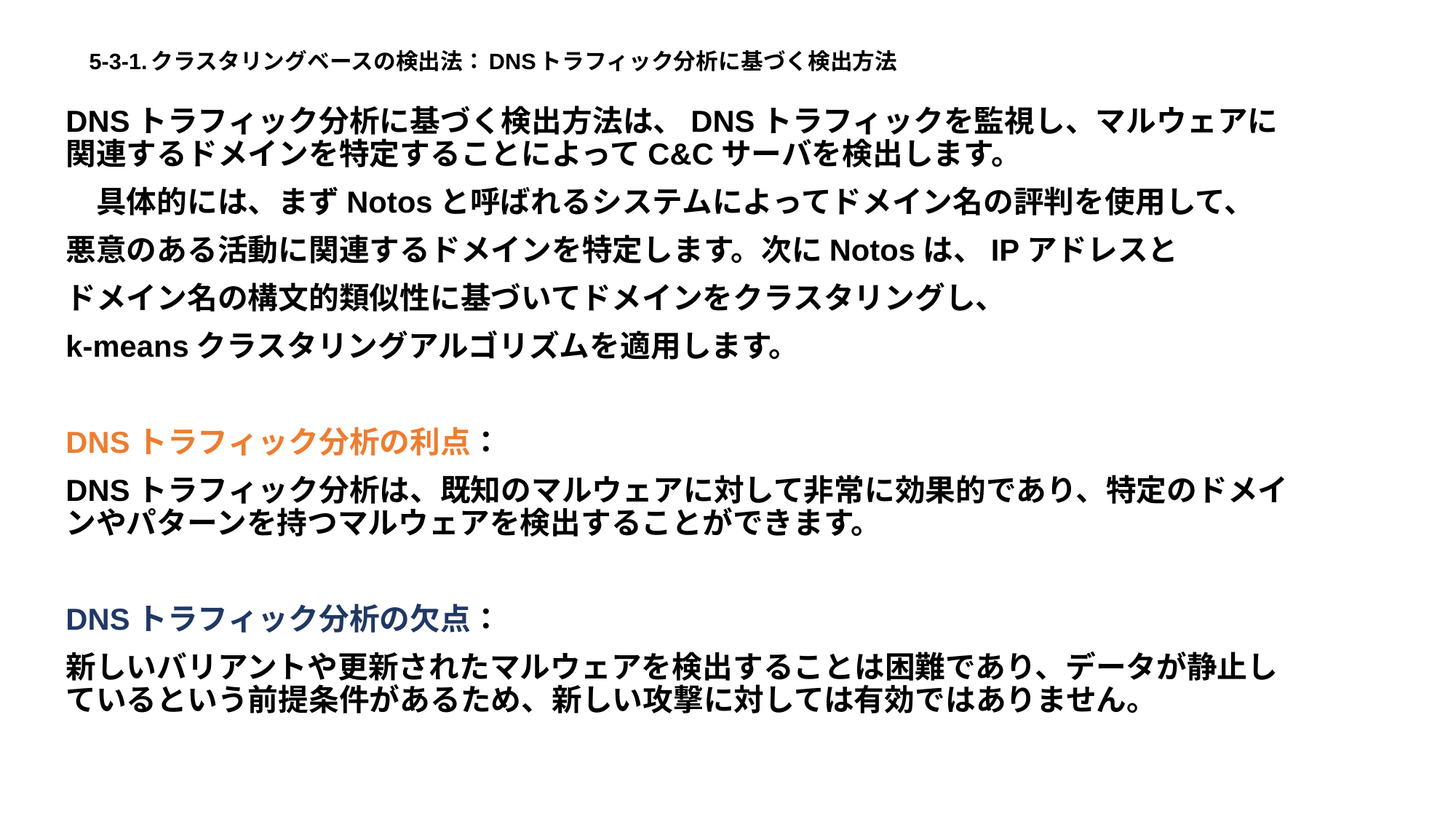

# 5-3-1.クラスタリングベースの検出法：DNSトラフィック分析に基づく検出方法
DNSトラフィック分析に基づく検出方法は、DNSトラフィックを監視し、マルウェアに関連するドメインを特定することによってC&Cサーバを検出します。
　具体的には、まずNotosと呼ばれるシステムによってドメイン名の評判を使用して、
悪意のある活動に関連するドメインを特定します。次にNotosは、IPアドレスと
ドメイン名の構文的類似性に基づいてドメインをクラスタリングし、
k-meansクラスタリングアルゴリズムを適用します。

DNSトラフィック分析の利点：
DNSトラフィック分析は、既知のマルウェアに対して非常に効果的であり、特定のドメインやパターンを持つマルウェアを検出することができます。

DNSトラフィック分析の欠点：
新しいバリアントや更新されたマルウェアを検出することは困難であり、データが静止しているという前提条件があるため、新しい攻撃に対しては有効ではありません。